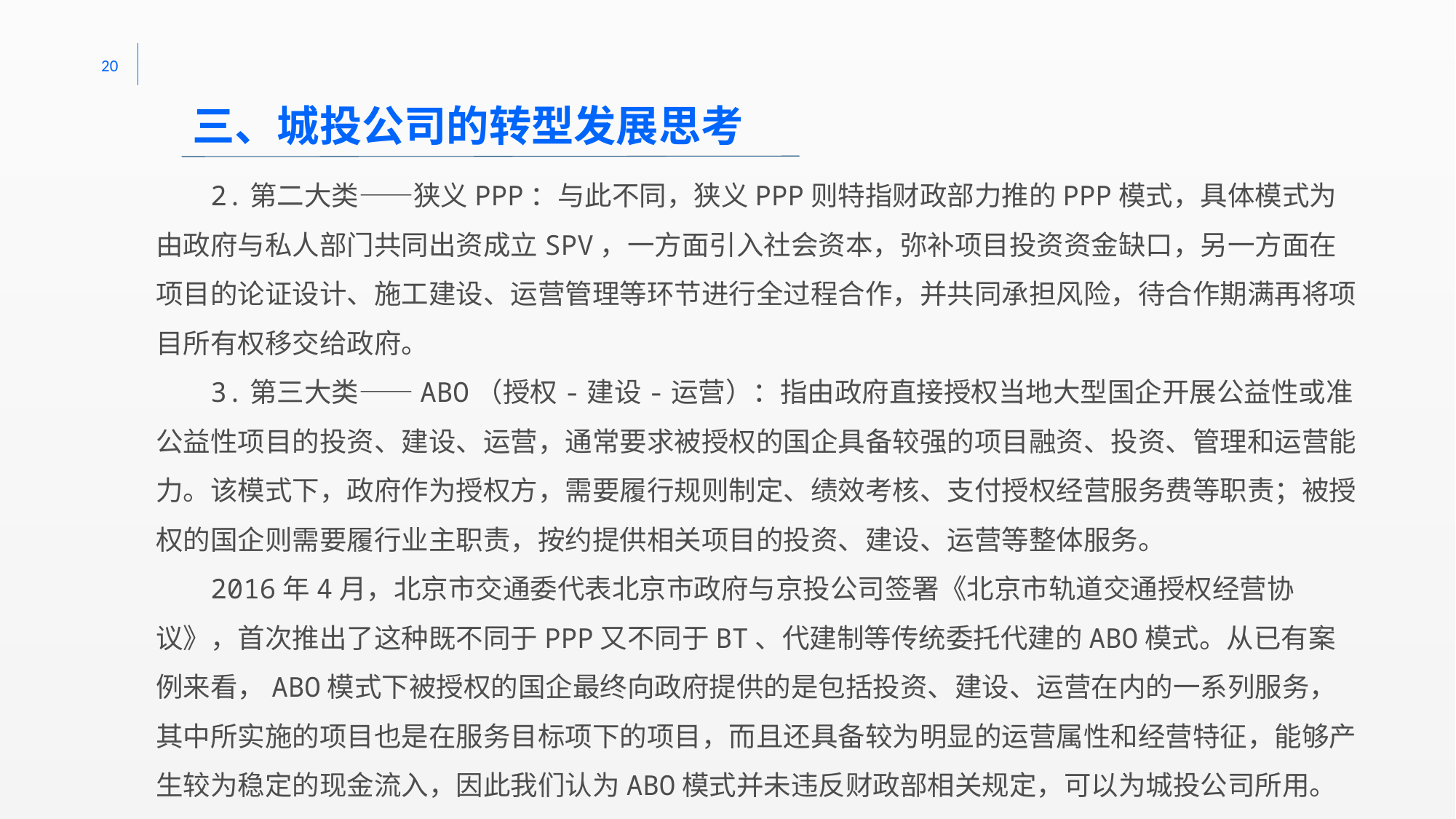

三、城投公司的转型发展思考
2.第二大类——狭义PPP：与此不同，狭义PPP则特指财政部力推的PPP模式，具体模式为由政府与私人部门共同出资成立SPV，一方面引入社会资本，弥补项目投资资金缺口，另一方面在项目的论证设计、施工建设、运营管理等环节进行全过程合作，并共同承担风险，待合作期满再将项目所有权移交给政府。
3.第三大类——ABO（授权-建设-运营）：指由政府直接授权当地大型国企开展公益性或准公益性项目的投资、建设、运营，通常要求被授权的国企具备较强的项目融资、投资、管理和运营能力。该模式下，政府作为授权方，需要履行规则制定、绩效考核、支付授权经营服务费等职责；被授权的国企则需要履行业主职责，按约提供相关项目的投资、建设、运营等整体服务。
2016年4月，北京市交通委代表北京市政府与京投公司签署《北京市轨道交通授权经营协议》，首次推出了这种既不同于PPP又不同于BT、代建制等传统委托代建的ABO模式。从已有案例来看，ABO模式下被授权的国企最终向政府提供的是包括投资、建设、运营在内的一系列服务，其中所实施的项目也是在服务目标项下的项目，而且还具备较为明显的运营属性和经营特征，能够产生较为稳定的现金流入，因此我们认为ABO模式并未违反财政部相关规定，可以为城投公司所用。